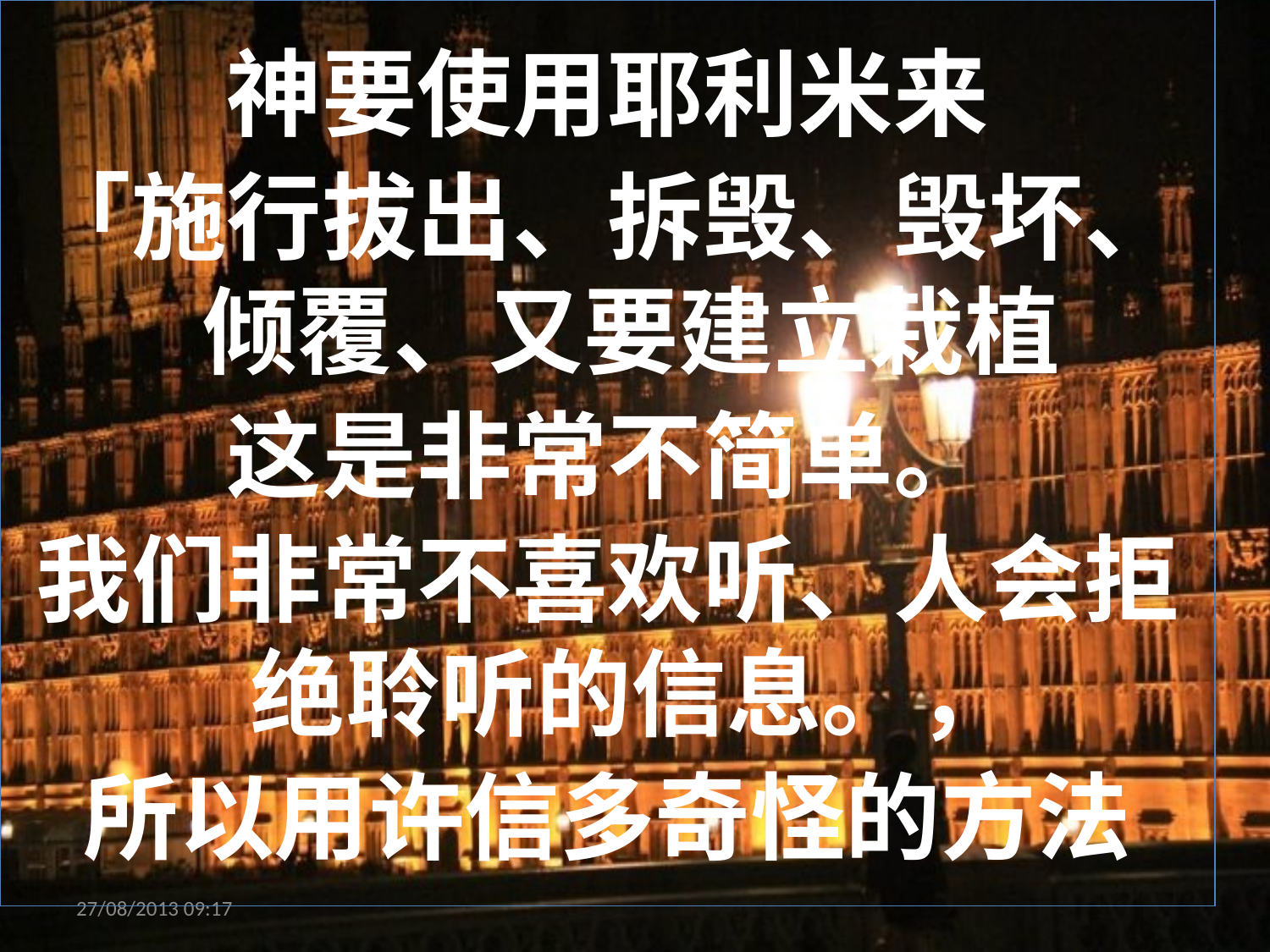

神要使用耶利米来
「施行拔出、拆毁、毁坏、倾覆、又要建立栽植
这是非常不简单。
我们非常不喜欢听、人会拒绝聆听的信息。，
所以用许信多奇怪的方法
27/08/2013 09:17